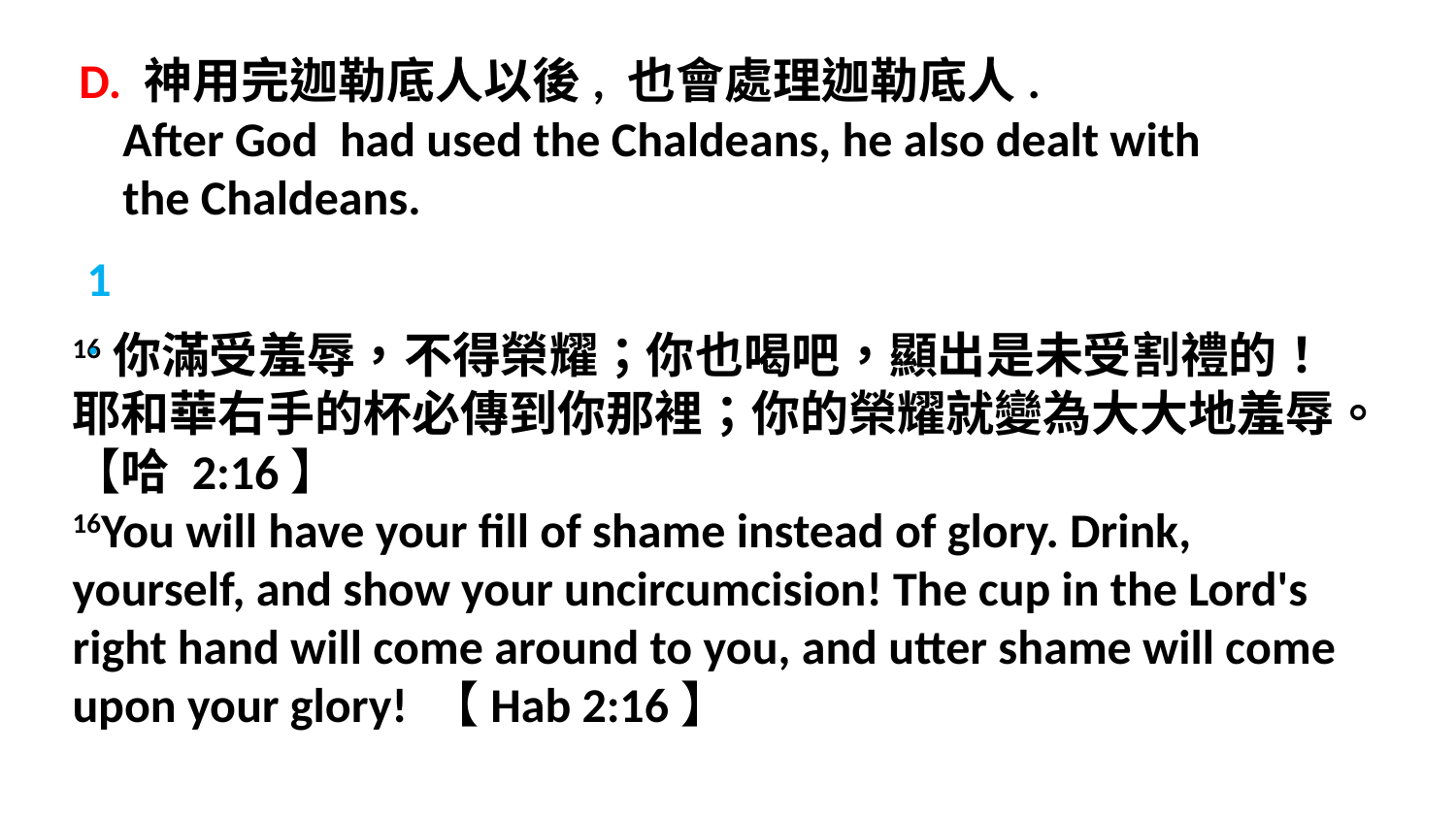

D. 神用完迦勒底人以後, 也會處理迦勒底人.
    After God  had used the Chaldeans, he also dealt with
    the Chaldeans.
1.
16你滿受羞辱，不得榮耀；你也喝吧，顯出是未受割禮的！耶和華右手的杯必傳到你那裡；你的榮耀就變為大大地羞辱。【哈 2:16】
16You will have your fill of shame instead of glory. Drink, yourself, and show your uncircumcision! The cup in the Lord's right hand will come around to you, and utter shame will come upon your glory! 【Hab 2:16】